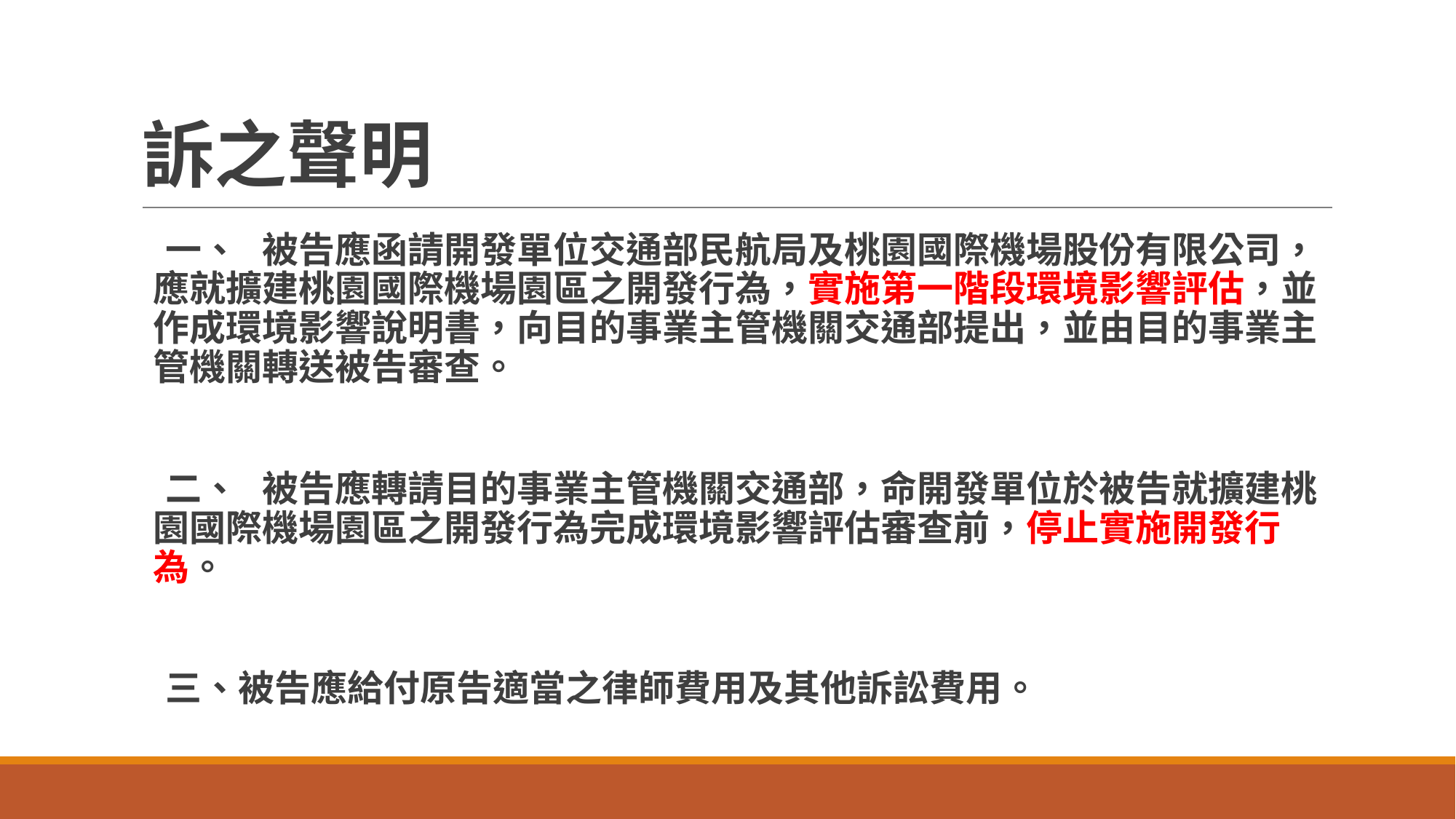

# 訴之聲明
一、	被告應函請開發單位交通部民航局及桃園國際機場股份有限公司，應就擴建桃園國際機場園區之開發行為，實施第一階段環境影響評估，並作成環境影響說明書，向目的事業主管機關交通部提出，並由目的事業主管機關轉送被告審查。

二、	被告應轉請目的事業主管機關交通部，命開發單位於被告就擴建桃園國際機場園區之開發行為完成環境影響評估審查前，停止實施開發行為。

三、被告應給付原告適當之律師費用及其他訴訟費用。